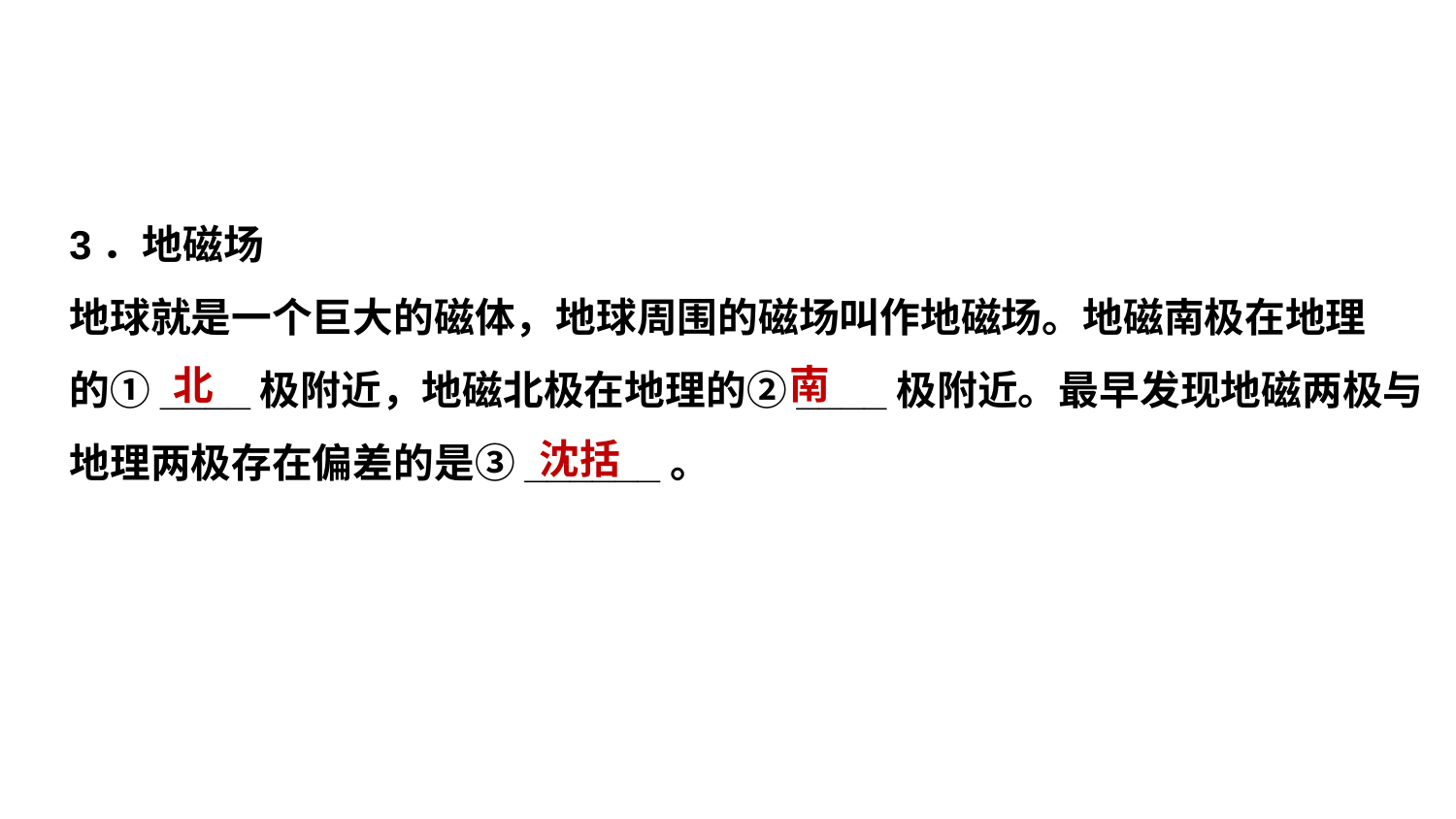

3．地磁场
地球就是一个巨大的磁体，地球周围的磁场叫作地磁场。地磁南极在地理
的①____极附近，地磁北极在地理的②____极附近。最早发现地磁两极与
地理两极存在偏差的是③______。
南
北
沈括